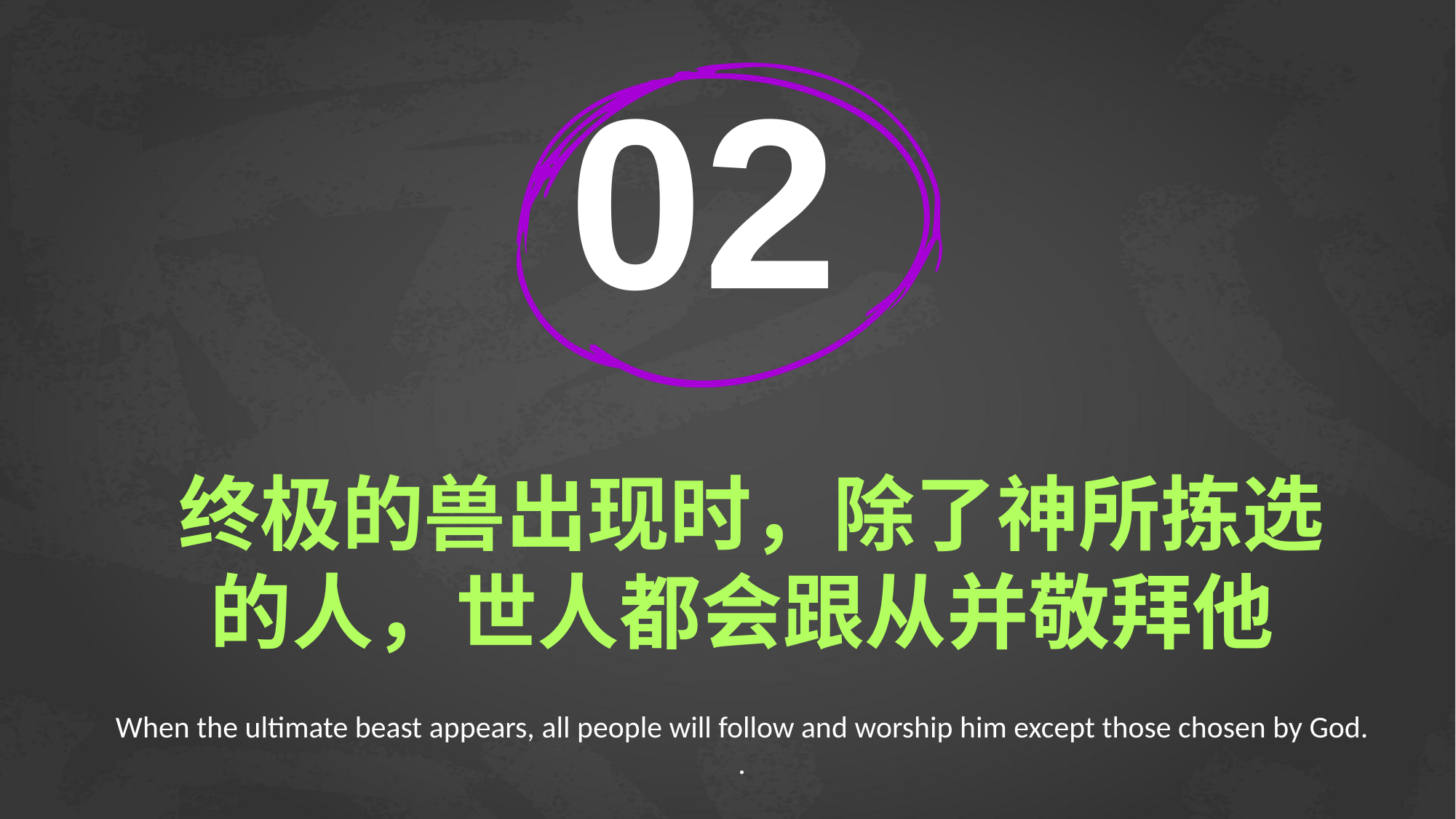

02
# 终极的兽出现时，除了神所拣选的人，世人都会跟从并敬拜他
When the ultimate beast appears, all people will follow and worship him except those chosen by God.
.